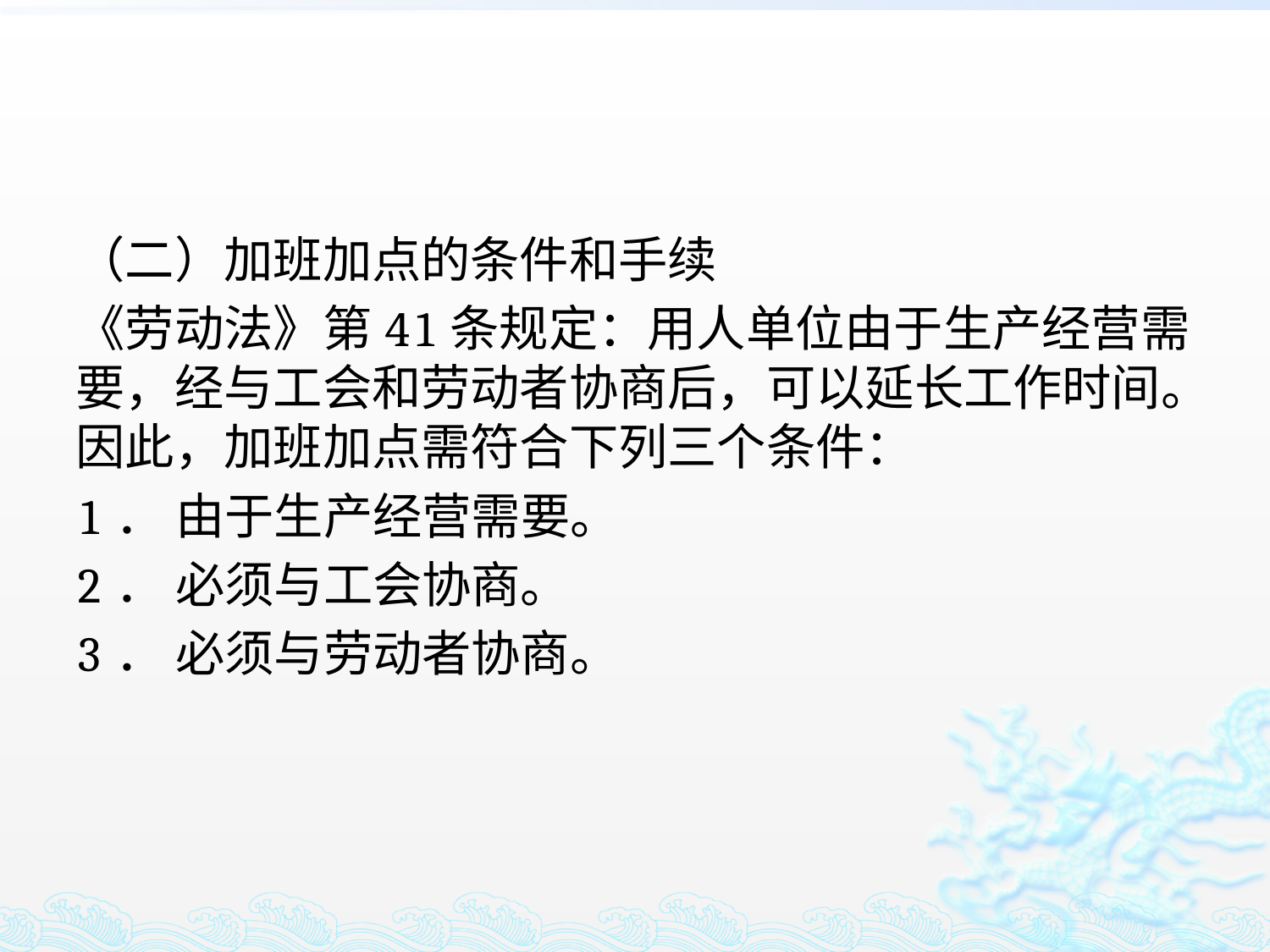

#
（二）加班加点的条件和手续
《劳动法》第41条规定：用人单位由于生产经营需要，经与工会和劳动者协商后，可以延长工作时间。因此，加班加点需符合下列三个条件：
1． 由于生产经营需要。
2． 必须与工会协商。
3． 必须与劳动者协商。